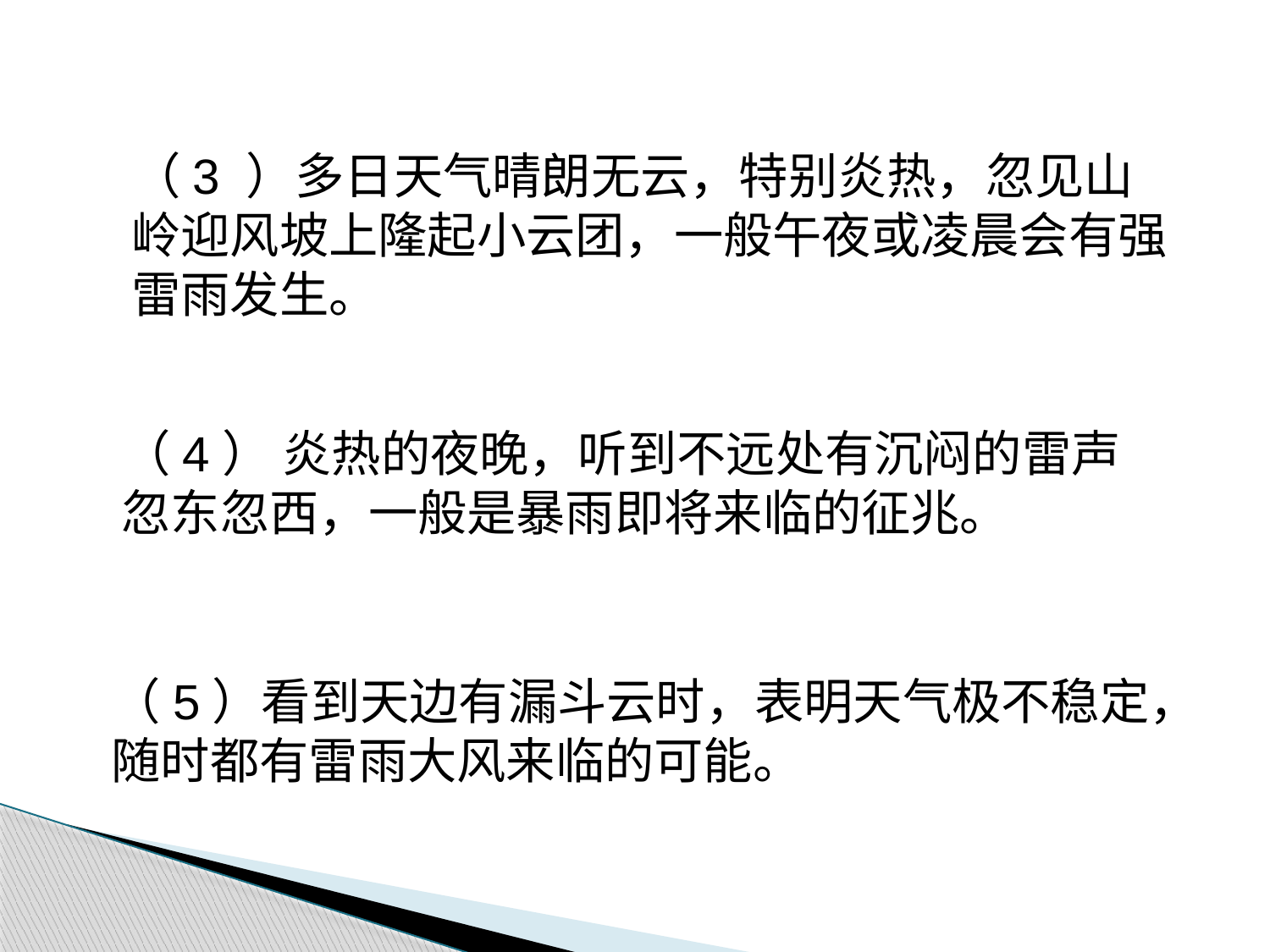

（3 ）多日天气晴朗无云，特别炎热，忽见山岭迎风坡上隆起小云团，一般午夜或凌晨会有强雷雨发生。
（4） 炎热的夜晚，听到不远处有沉闷的雷声忽东忽西，一般是暴雨即将来临的征兆。
（5）看到天边有漏斗云时，表明天气极不稳定，随时都有雷雨大风来临的可能。